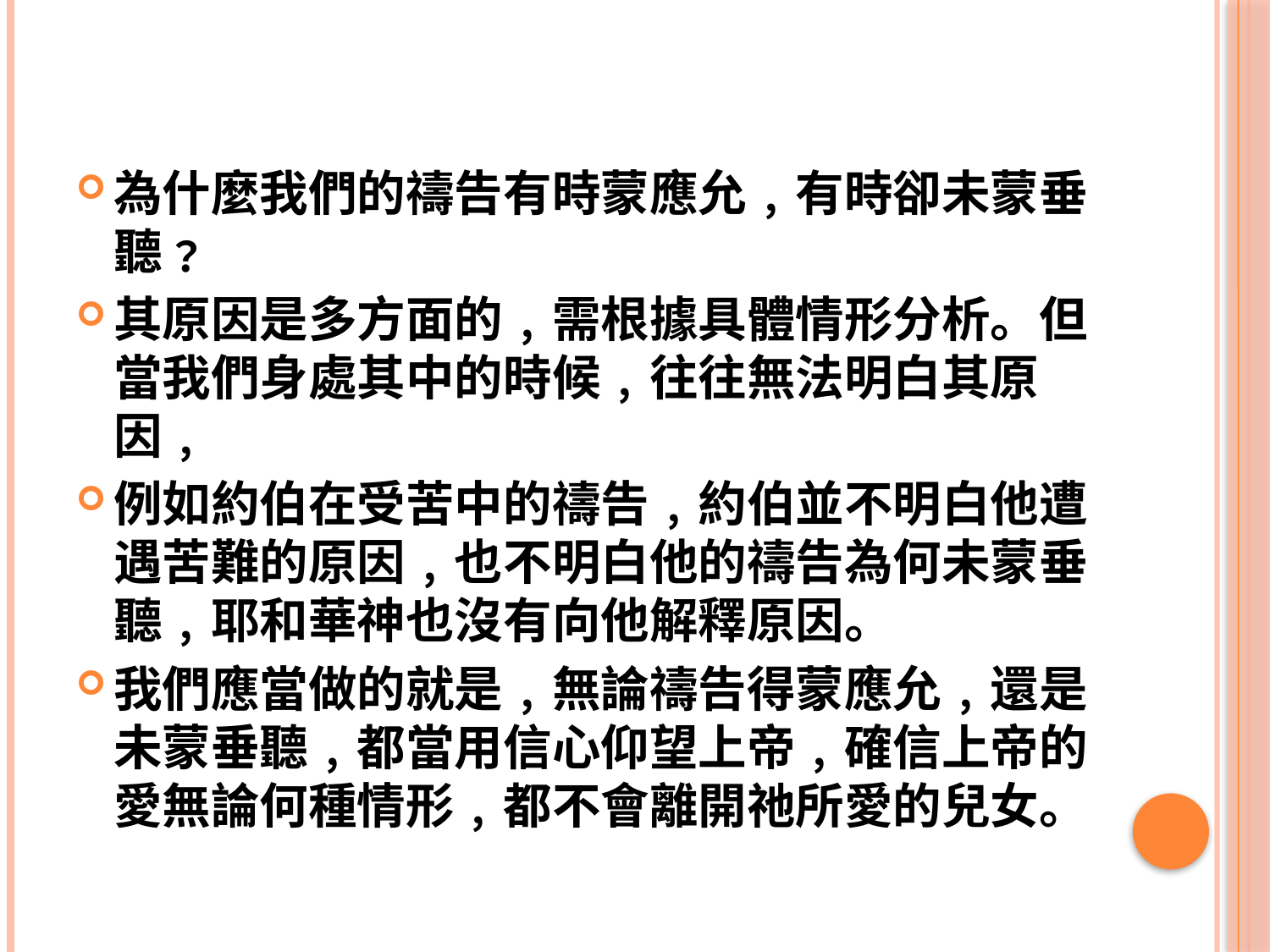

#
為什麼我們的禱告有時蒙應允﹐有時卻未蒙垂聽﹖
其原因是多方面的﹐需根據具體情形分析。但當我們身處其中的時候﹐往往無法明白其原因﹐
例如約伯在受苦中的禱告﹐約伯並不明白他遭遇苦難的原因﹐也不明白他的禱告為何未蒙垂聽﹐耶和華神也沒有向他解釋原因。
我們應當做的就是﹐無論禱告得蒙應允﹐還是未蒙垂聽﹐都當用信心仰望上帝﹐確信上帝的愛無論何種情形﹐都不會離開祂所愛的兒女。